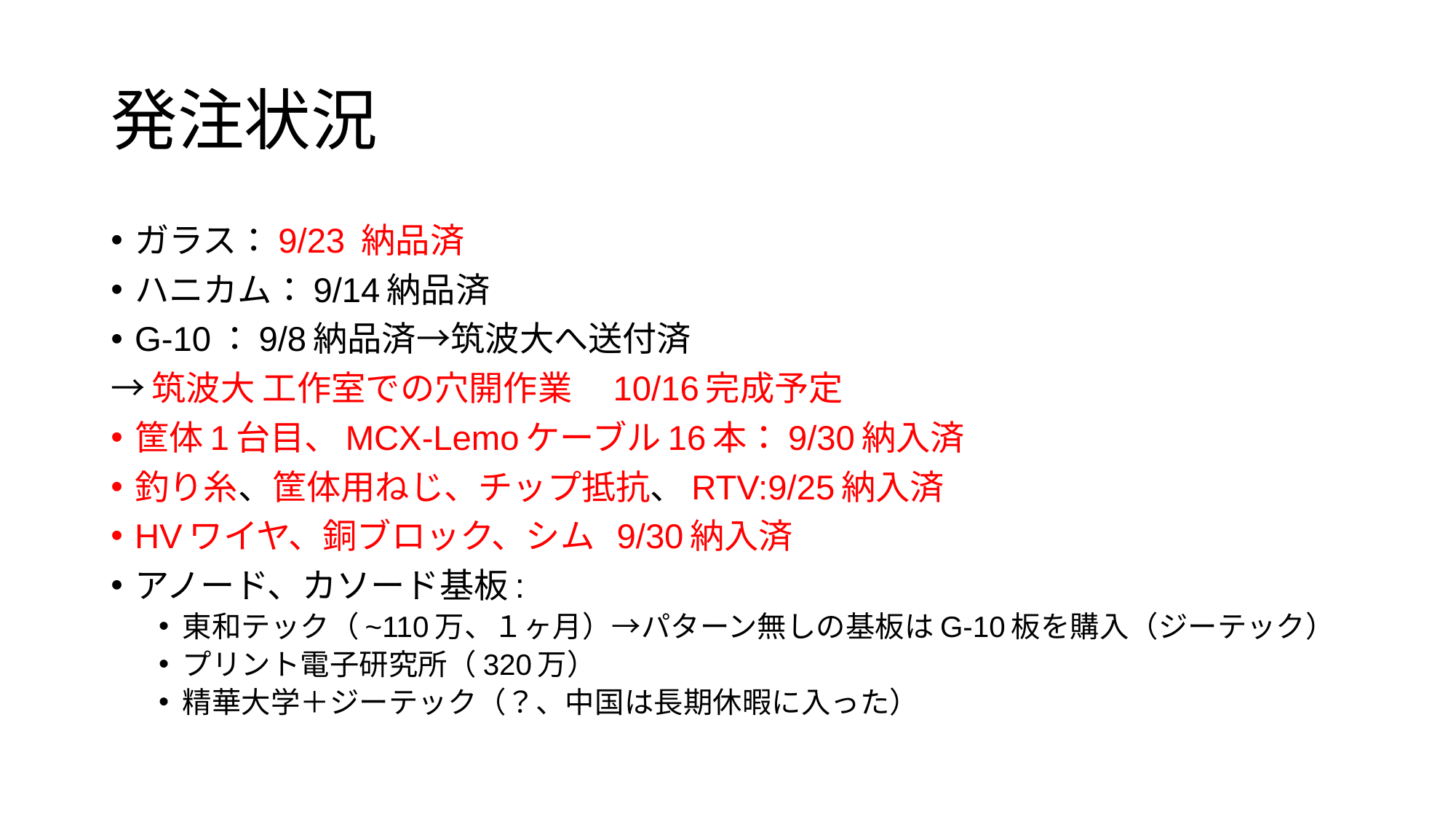

# 発注状況
ガラス：9/23 納品済
ハニカム：9/14納品済
G-10：9/8納品済→筑波大へ送付済
→筑波大 工作室での穴開作業　10/16完成予定
筐体1台目、MCX-Lemoケーブル16本：9/30納入済
釣り糸、筐体用ねじ、チップ抵抗、RTV:9/25納入済
HVワイヤ、銅ブロック、シム  9/30納入済
アノード、カソード基板:
東和テック（~110万、１ヶ月）→パターン無しの基板はG-10板を購入（ジーテック）
プリント電子研究所（320万）
精華大学＋ジーテック（？、中国は長期休暇に入った）